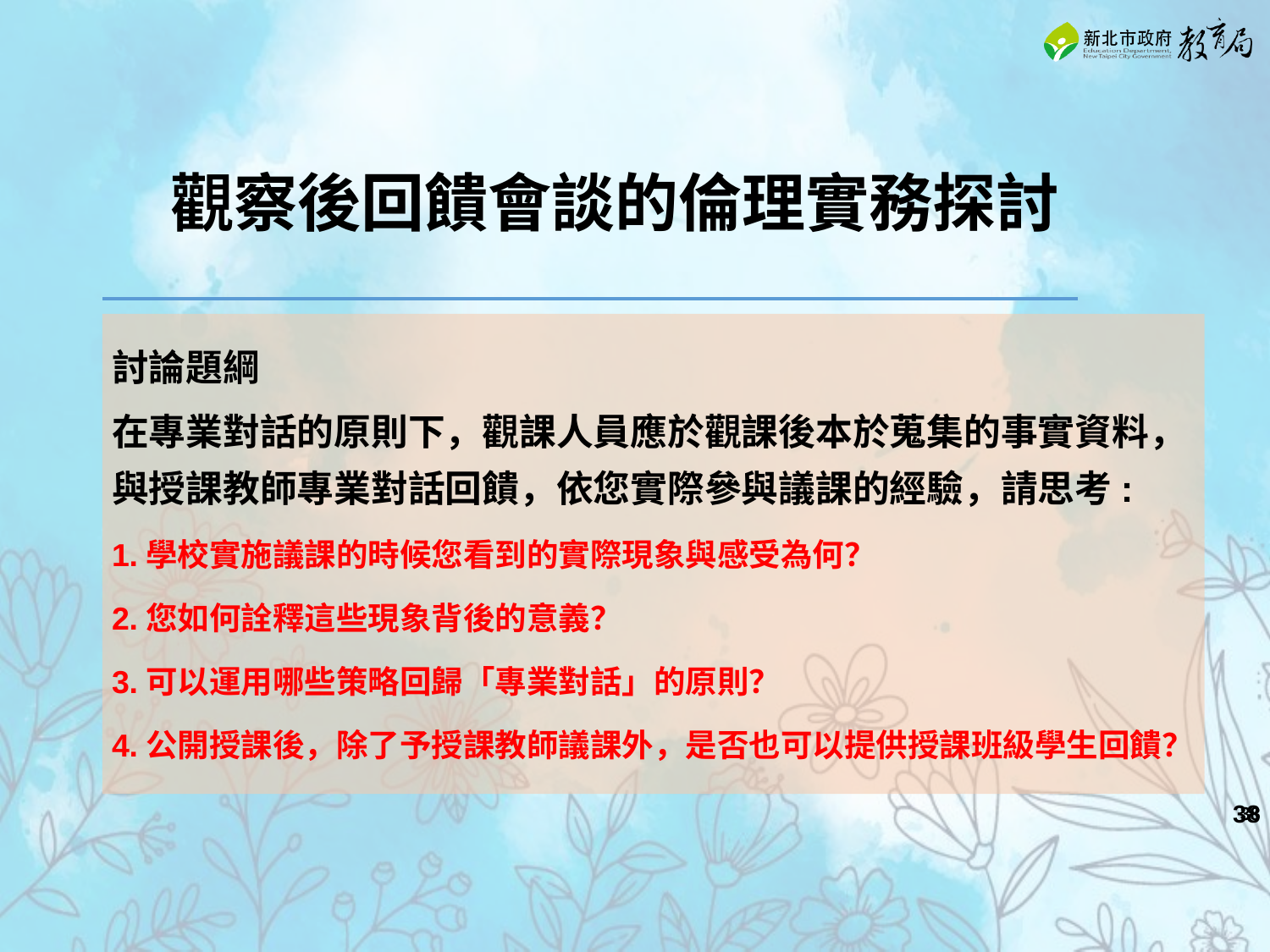

觀察後回饋會談的倫理實務探討
討論題綱
在專業對話的原則下，觀課人員應於觀課後本於蒐集的事實資料，與授課教師專業對話回饋，依您實際參與議課的經驗，請思考:
1.學校實施議課的時候您看到的實際現象與感受為何？
2.您如何詮釋這些現象背後的意義？
3.可以運用哪些策略回歸「專業對話」的原則？
4.公開授課後，除了予授課教師議課外，是否也可以提供授課班級學生回饋？
38
38